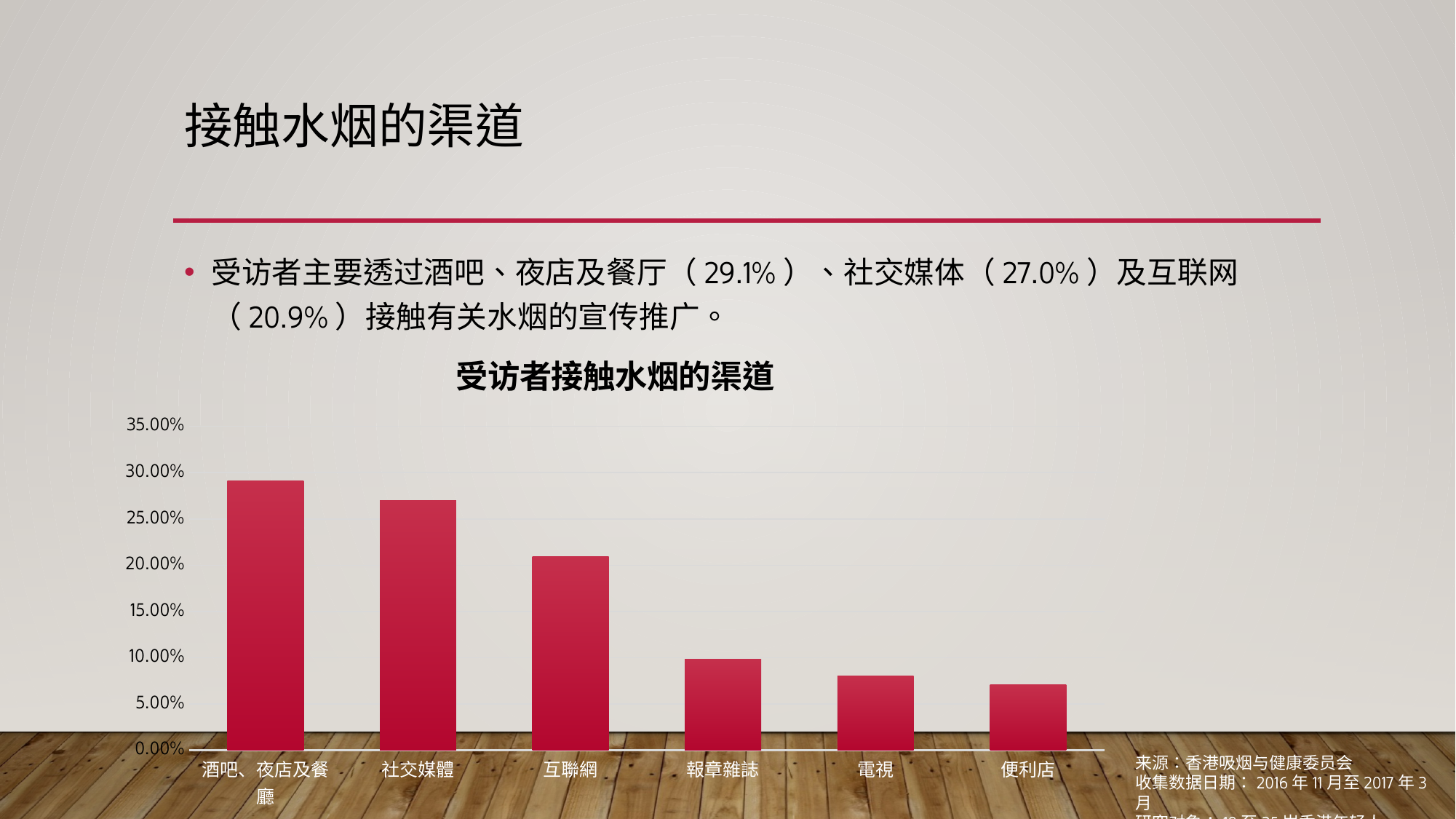

# 接触水烟的渠道
受访者主要透过酒吧、夜店及餐厅（29.1%）、社交媒体（27.0%）及互联网（20.9%）接触有关水烟的宣传推广。

### Chart: 受访者接触水烟的渠道

| Category | 受訪者接觸水煙的渠道 |
|---|---|
| 酒吧、夜店及餐廳 | 0.291 |
| 社交媒體 | 0.27 |
| 互聯網 | 0.209 |
| 報章雜誌 | 0.098 |
| 電視 | 0.08 |
| 便利店 | 0.071 |
来源：香港吸烟与健康委员会
收集数据日期：2016年11月至2017年3月
研究对象：18至35岁香港年轻人